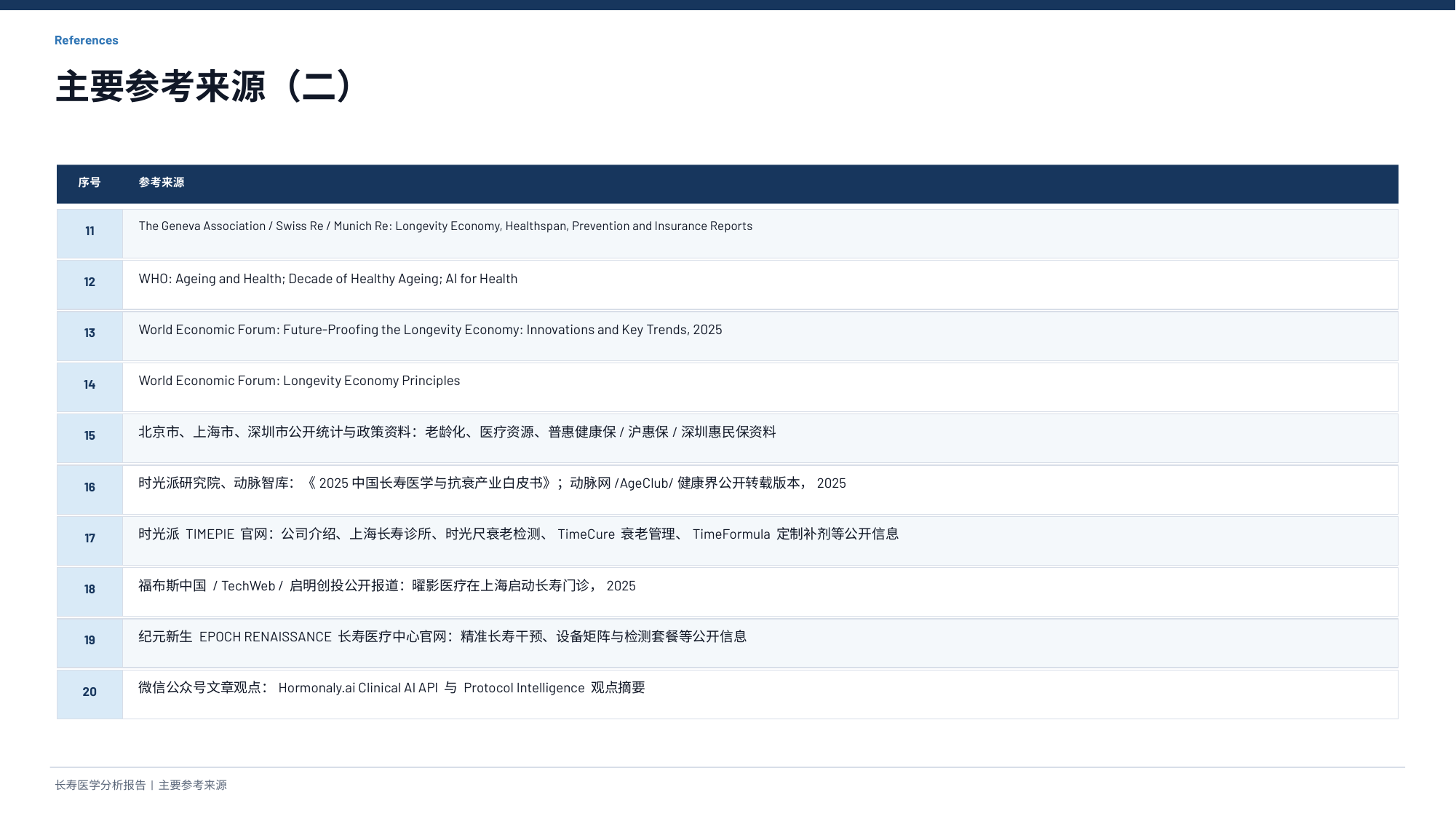

References
主要参考来源（二）

序号
参考来源

The Geneva Association / Swiss Re / Munich Re: Longevity Economy, Healthspan, Prevention and Insurance Reports
11

WHO: Ageing and Health; Decade of Healthy Ageing; AI for Health
12

World Economic Forum: Future-Proofing the Longevity Economy: Innovations and Key Trends, 2025
13

World Economic Forum: Longevity Economy Principles
14

北京市、上海市、深圳市公开统计与政策资料：老龄化、医疗资源、普惠健康保/沪惠保/深圳惠民保资料
15

时光派研究院、动脉智库：《2025中国长寿医学与抗衰产业白皮书》；动脉网/AgeClub/健康界公开转载版本，2025
16

时光派 TIMEPIE 官网：公司介绍、上海长寿诊所、时光尺衰老检测、TimeCure 衰老管理、TimeFormula 定制补剂等公开信息
17

福布斯中国 / TechWeb / 启明创投公开报道：曜影医疗在上海启动长寿门诊，2025
18

纪元新生 EPOCH RENAISSANCE 长寿医疗中心官网：精准长寿干预、设备矩阵与检测套餐等公开信息
19

微信公众号文章观点：Hormonaly.ai Clinical AI API 与 Protocol Intelligence 观点摘要
20

长寿医学分析报告 | 主要参考来源